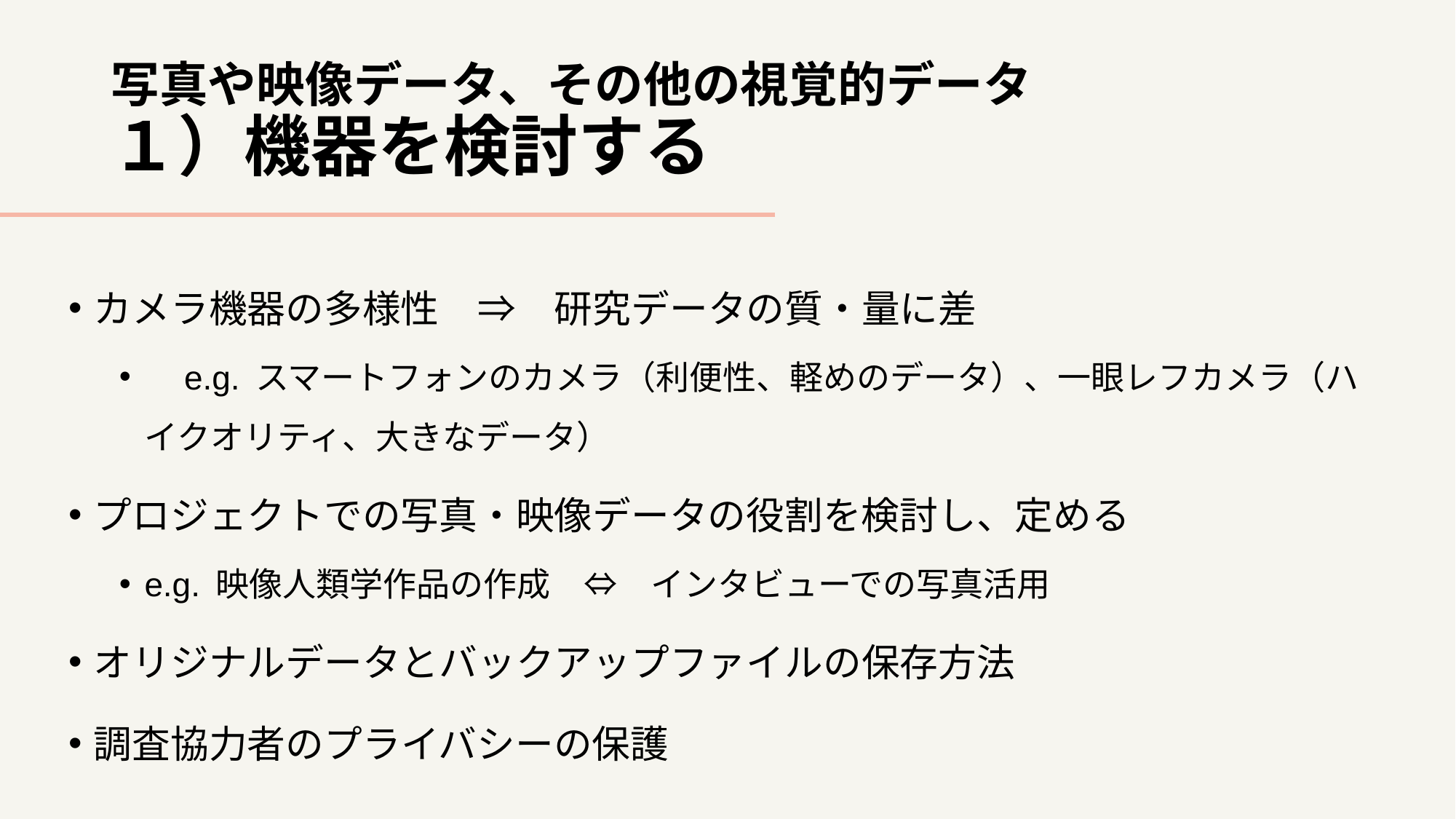

# 写真や映像データ、その他の視覚的データ １）機器を検討する
カメラ機器の多様性　⇒　研究データの質・量に差
　e.g. スマートフォンのカメラ（利便性、軽めのデータ）、一眼レフカメラ（ハイクオリティ、大きなデータ）
プロジェクトでの写真・映像データの役割を検討し、定める
e.g. 映像人類学作品の作成　⇔　インタビューでの写真活用
オリジナルデータとバックアップファイルの保存方法
調査協力者のプライバシーの保護